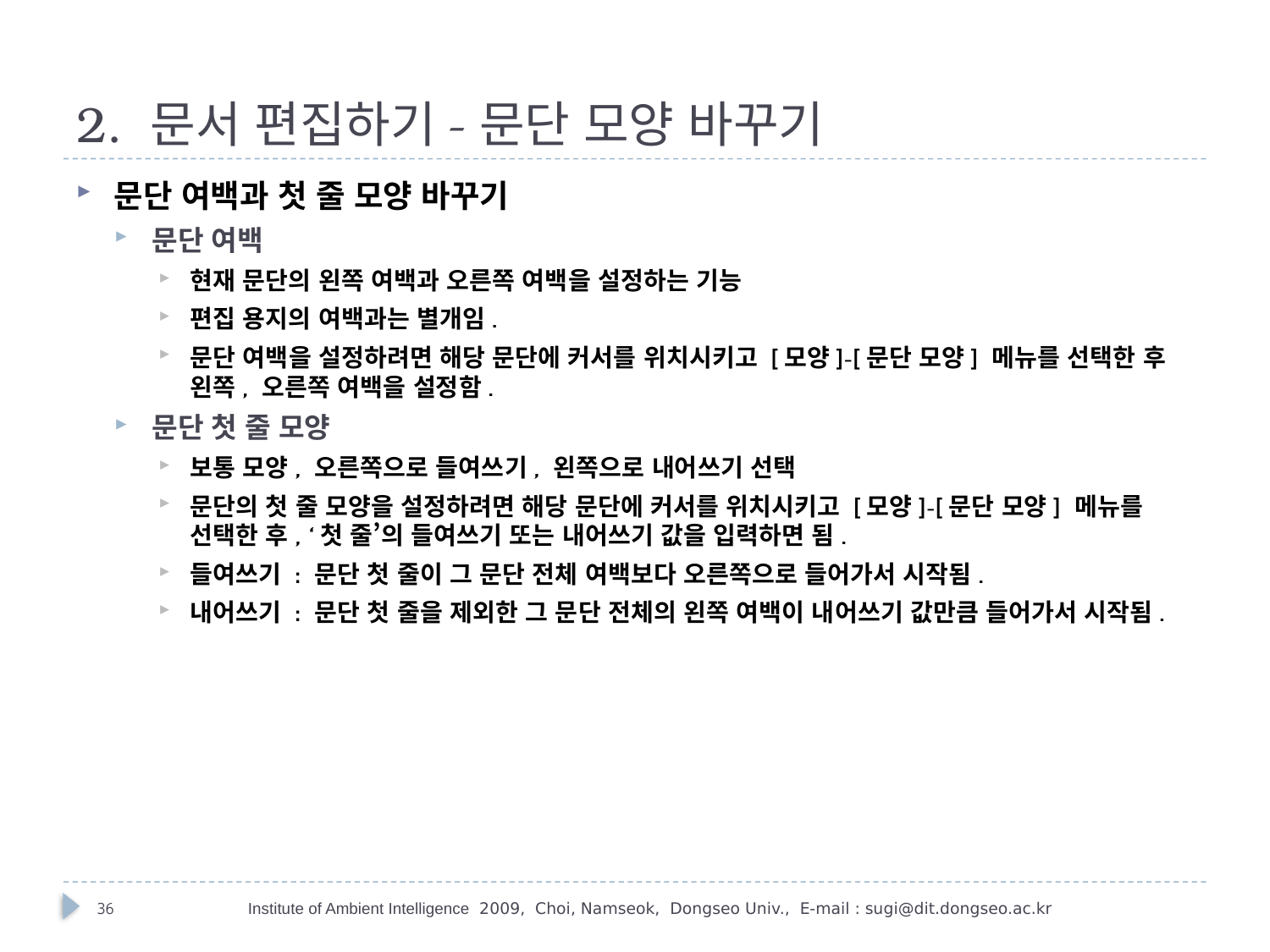

# 2. 문서 편집하기-문단 모양 바꾸기
문단 여백과 첫 줄 모양 바꾸기
문단 여백
현재 문단의 왼쪽 여백과 오른쪽 여백을 설정하는 기능
편집 용지의 여백과는 별개임.
문단 여백을 설정하려면 해당 문단에 커서를 위치시키고 [모양]-[문단 모양] 메뉴를 선택한 후 왼쪽, 오른쪽 여백을 설정함.
문단 첫 줄 모양
보통 모양, 오른쪽으로 들여쓰기, 왼쪽으로 내어쓰기 선택
문단의 첫 줄 모양을 설정하려면 해당 문단에 커서를 위치시키고 [모양]-[문단 모양] 메뉴를 선택한 후, ‘첫 줄’의 들여쓰기 또는 내어쓰기 값을 입력하면 됨.
들여쓰기 : 문단 첫 줄이 그 문단 전체 여백보다 오른쪽으로 들어가서 시작됨.
내어쓰기 : 문단 첫 줄을 제외한 그 문단 전체의 왼쪽 여백이 내어쓰기 값만큼 들어가서 시작됨.